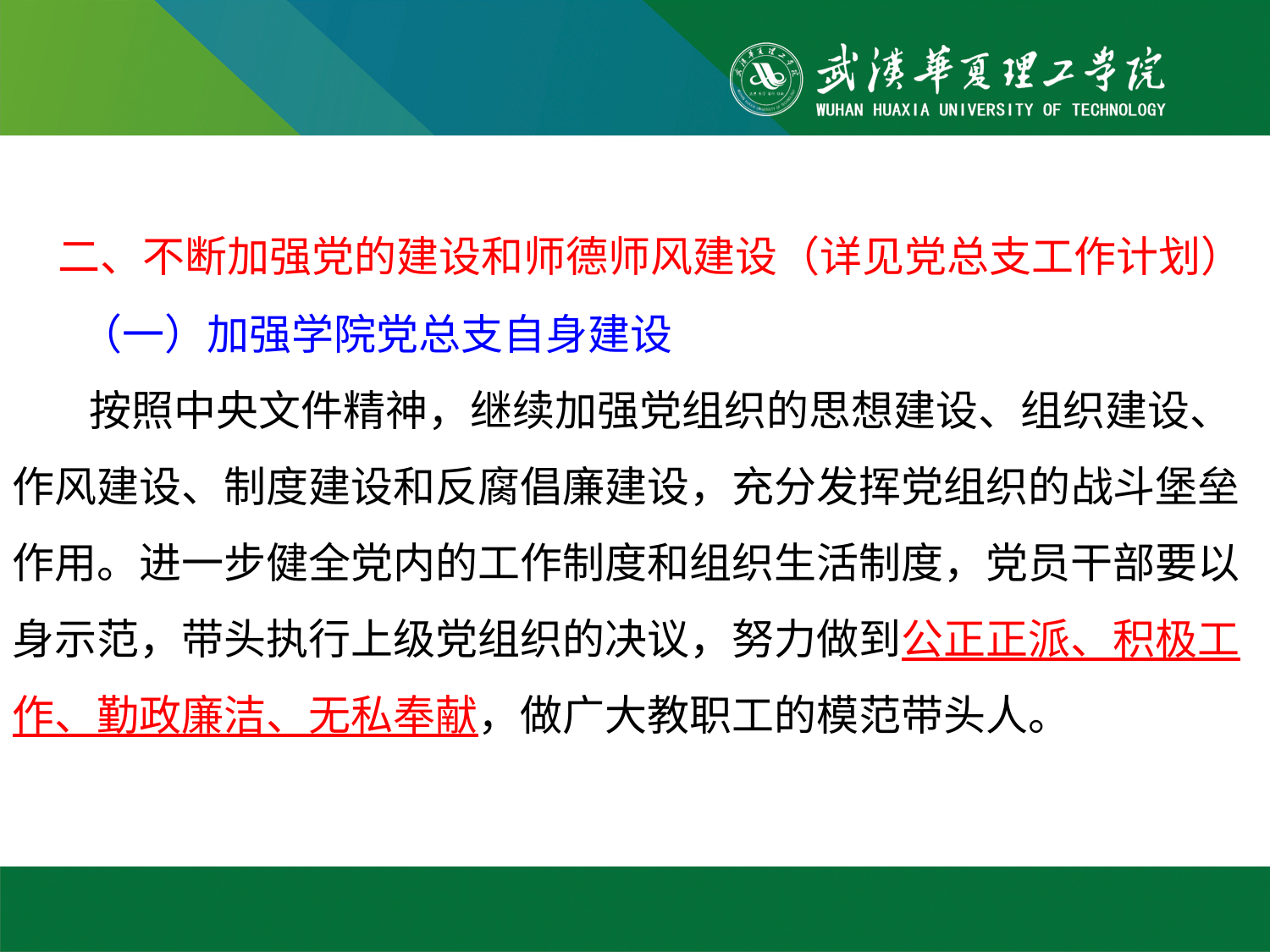

二、不断加强党的建设和师德师风建设（详见党总支工作计划）
      （一）加强学院党总支自身建设
       按照中央文件精神，继续加强党组织的思想建设、组织建设、  作风建设、制度建设和反腐倡廉建设，充分发挥党组织的战斗堡垒作用。进一步健全党内的工作制度和组织生活制度，党员干部要以身示范，带头执行上级党组织的决议，努力做到公正正派、积极工作、勤政廉洁、无私奉献，做广大教职工的模范带头人。